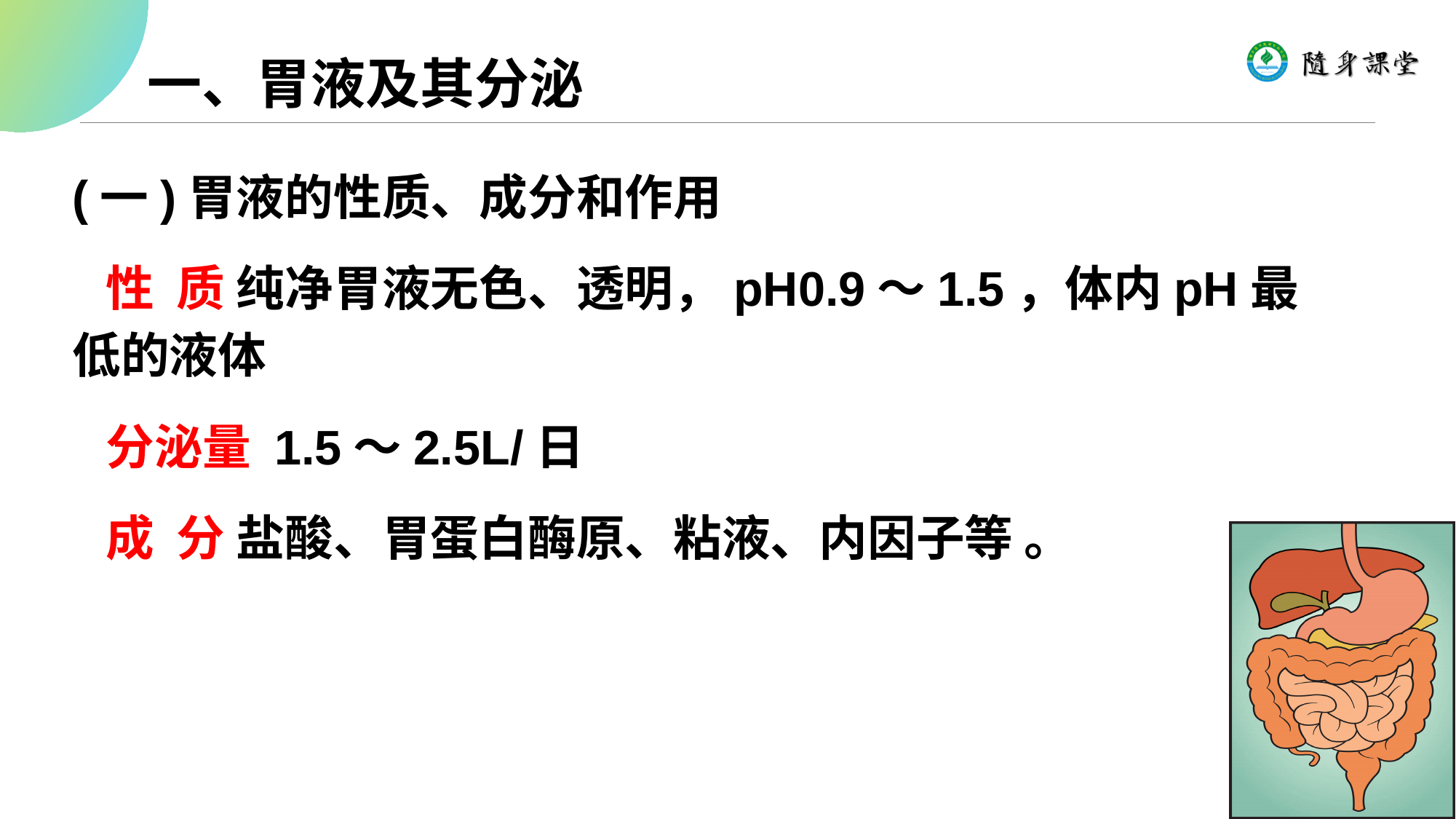

一、胃液及其分泌
(一)胃液的性质、成分和作用
  性  质 纯净胃液无色、透明，pH0.9～1.5，体内pH最低的液体
  分泌量 1.5～2.5L/日
  成  分 盐酸、胃蛋白酶原、粘液、内因子等 。